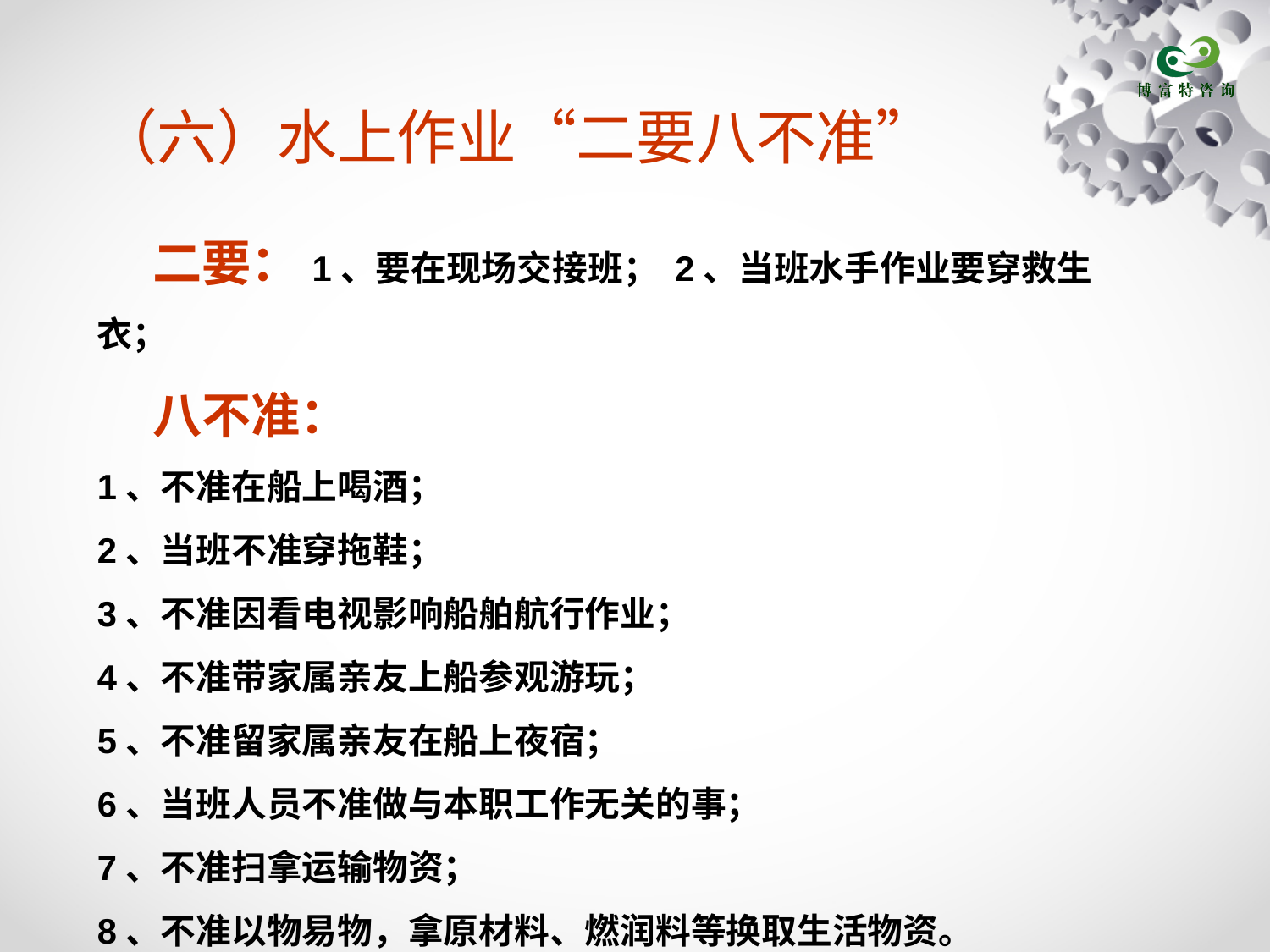

# （六）水上作业“二要八不准”
二要：1、要在现场交接班； 2、当班水手作业要穿救生衣；
八不准：
1、不准在船上喝酒；
2、当班不准穿拖鞋；
3、不准因看电视影响船舶航行作业；
4、不准带家属亲友上船参观游玩；
5、不准留家属亲友在船上夜宿；
6、当班人员不准做与本职工作无关的事；
7、不准扫拿运输物资；
8、不准以物易物，拿原材料、燃润料等换取生活物资。